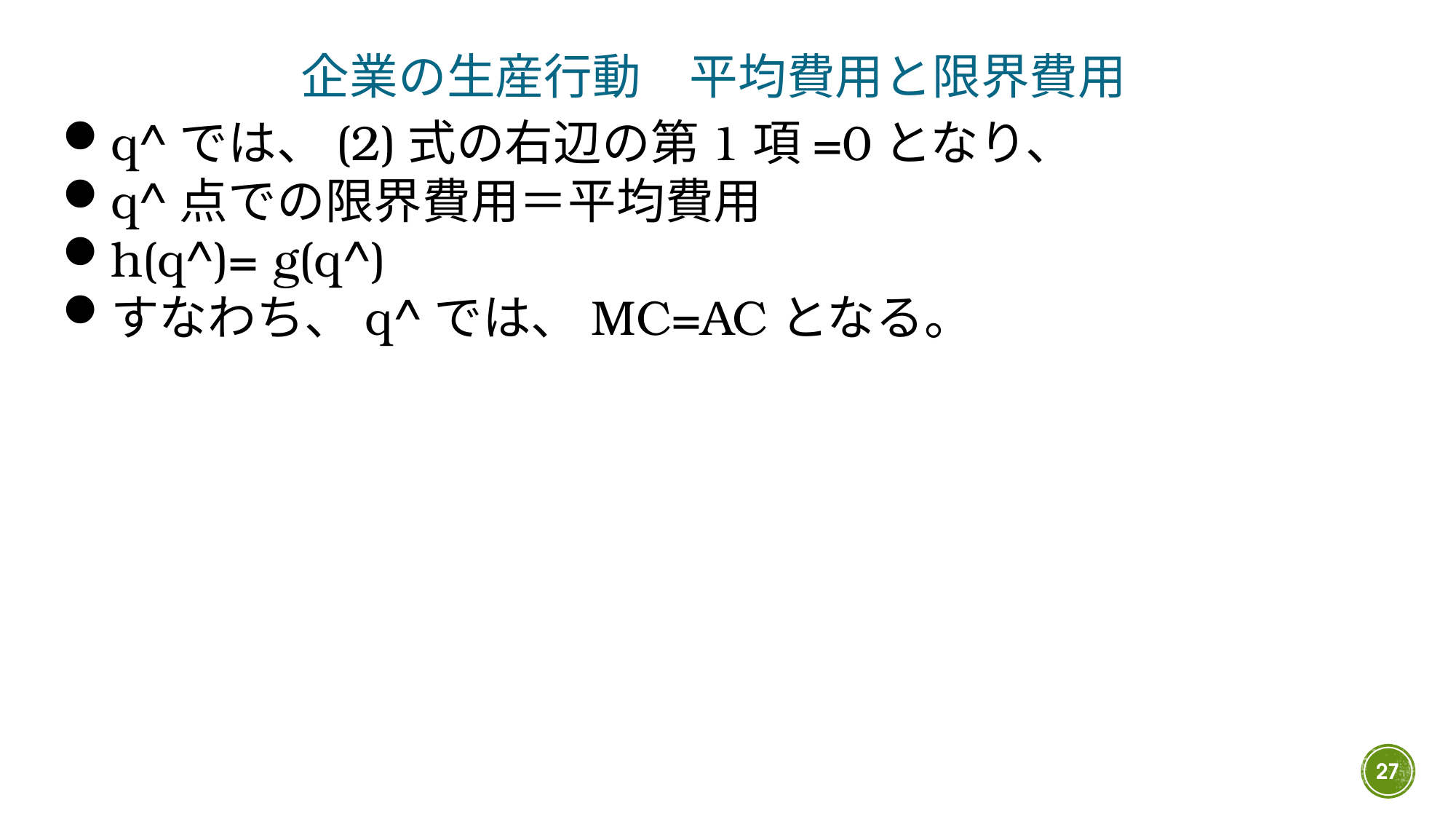

企業の生産行動　平均費用と限界費用
q^では、(2)式の右辺の第1項=0となり、
q^点での限界費用＝平均費用
h(q^)= g(q^)
すなわち、q^では、MC=ACとなる。

27